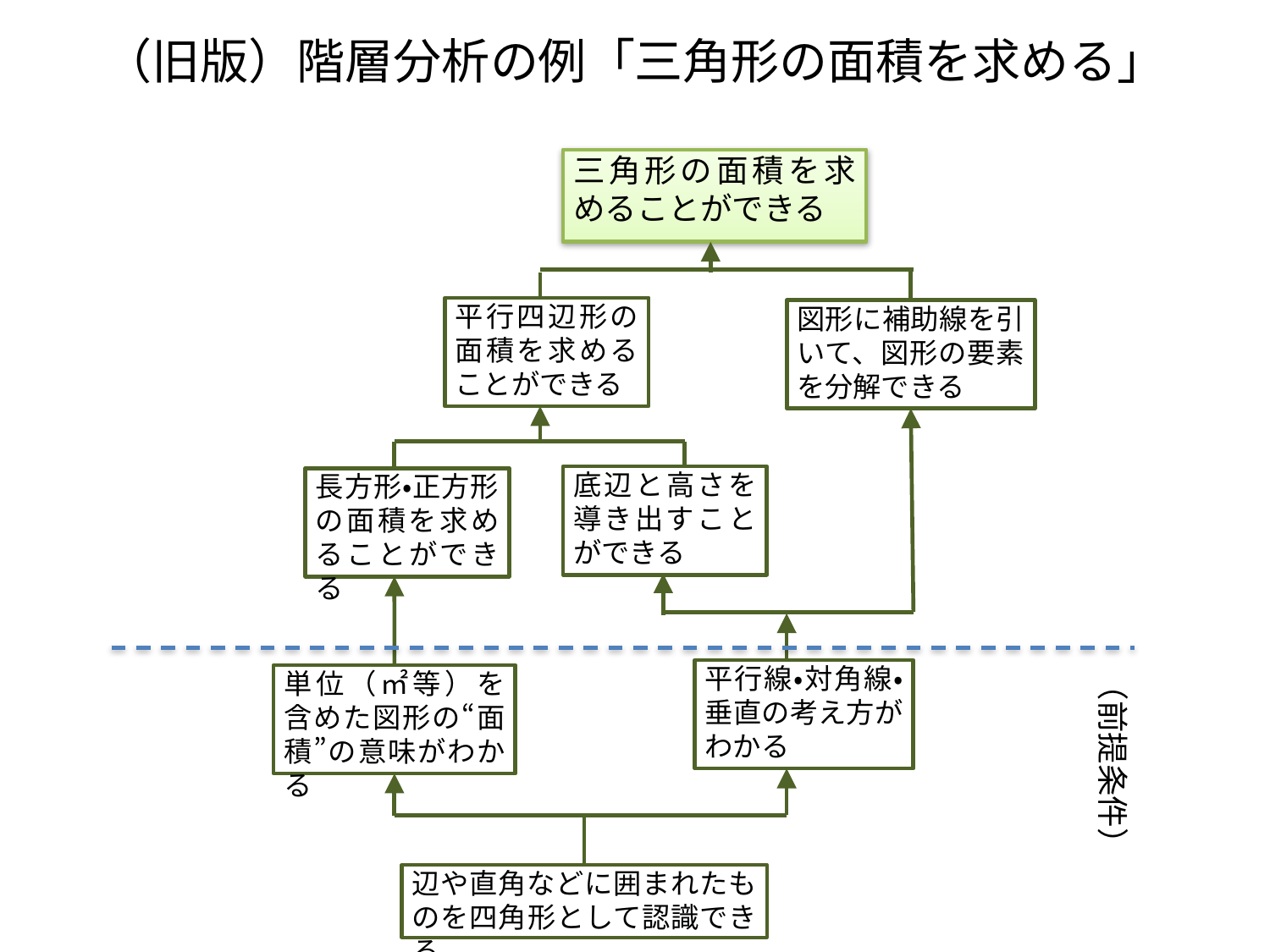

# （旧版）階層分析の例「三角形の面積を求める」
三角形の面積を求めることができる
平行四辺形の面積を求めることができる
図形に補助線を引いて、図形の要素を分解できる
底辺と高さを導き出すことができる
長方形・正方形の面積を求めることができる
（前提条件）
平行線・対角線・垂直の考え方がわかる
単位（㎡等）を含めた図形の“面積”の意味がわかる
辺や直角などに囲まれたものを四角形として認識できる